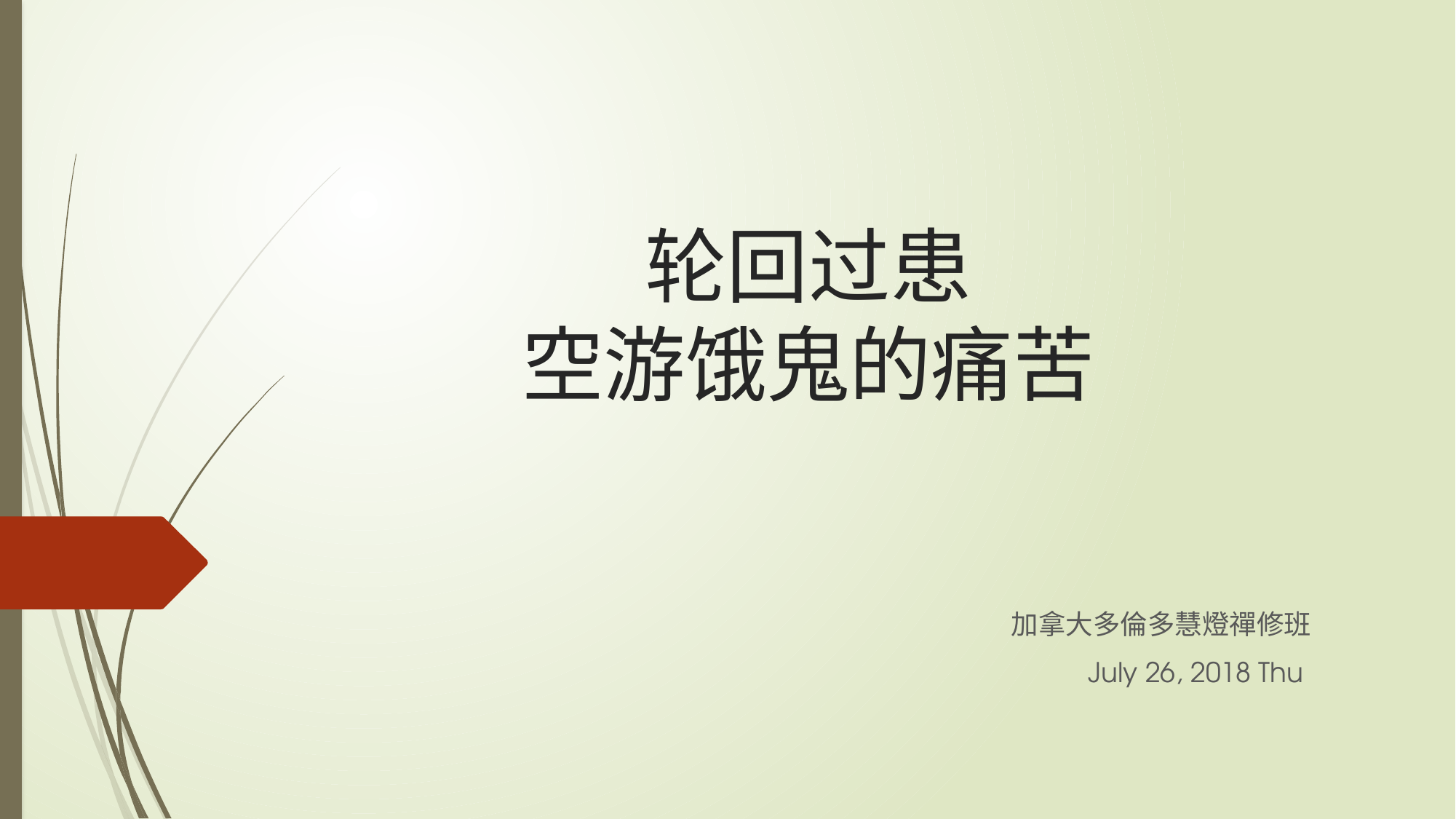

# 轮回过患 空游饿鬼的痛苦
加拿大多倫多慧燈禪修班
July 26, 2018 Thu